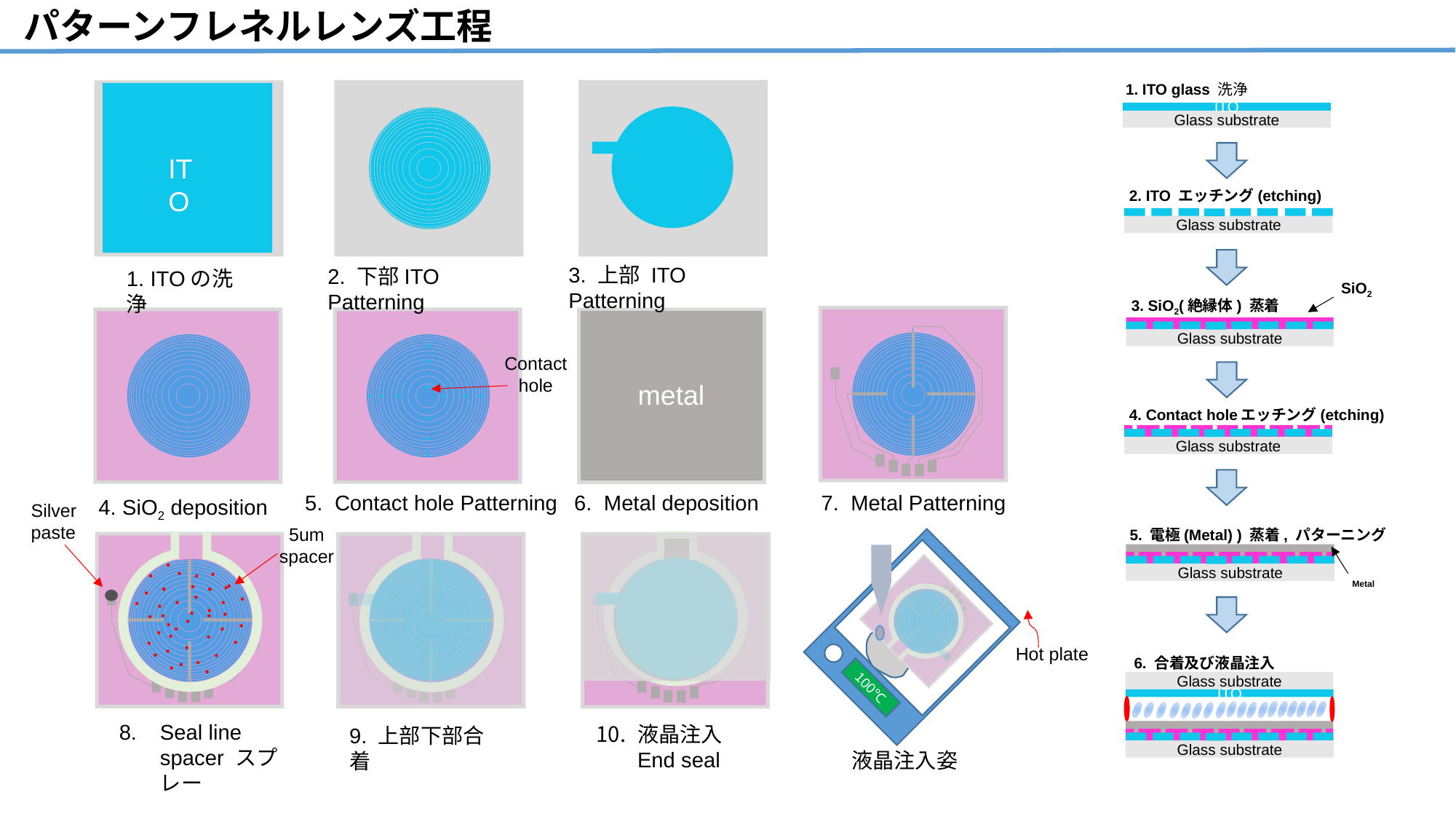

パターンフレネルレンズ工程
1. ITO glass 洗浄
ITO
Glass substrate

ITO

2. ITO エッチング(etching)

Glass substrate

3. 上部 ITO Patterning
2. 下部ITO Patterning
1. ITOの洗浄
SiO2
3. SiO2(絶縁体) 蒸着

Glass substrate

Contact hole

metal
4. Contact holeエッチング(etching)

Glass substrate

5.  Contact hole Patterning
6.  Metal deposition
7.  Metal Patterning
4. SiO2 deposition
Silver paste
5um
spacer
5. 電極(Metal) ) 蒸着, パターニング

Glass substrate

100℃

Metal

Hot plate
6. 合着及び液晶注入
Glass substrate
ITO

Glass substrate
Seal line   spacer スプレー
液晶注入      End seal
9. 上部下部合着
液晶注入姿